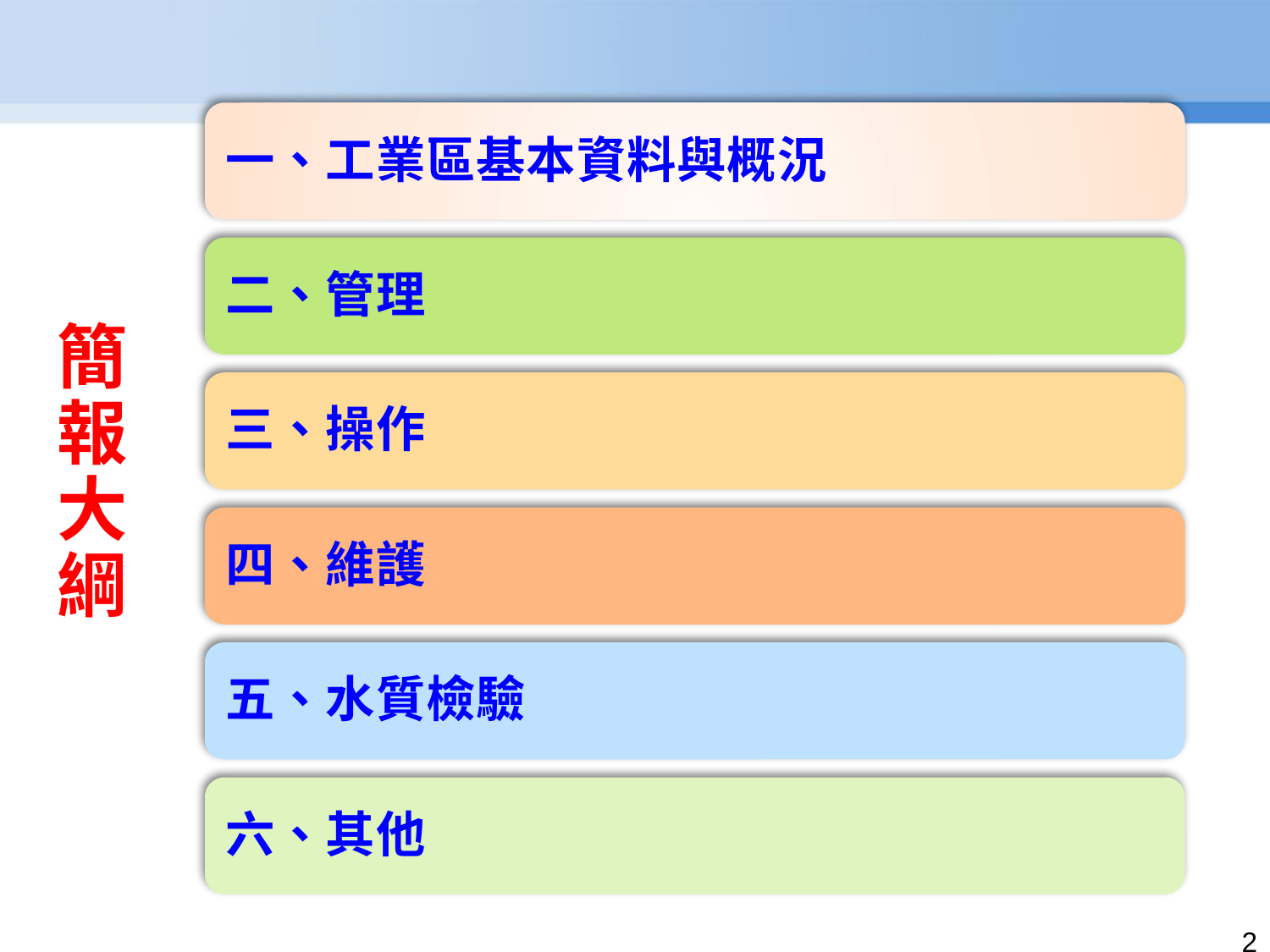

一、工業區基本資料與概況
二、管理
三、操作
四、維護
五、水質檢驗
六、其他
簡報大綱